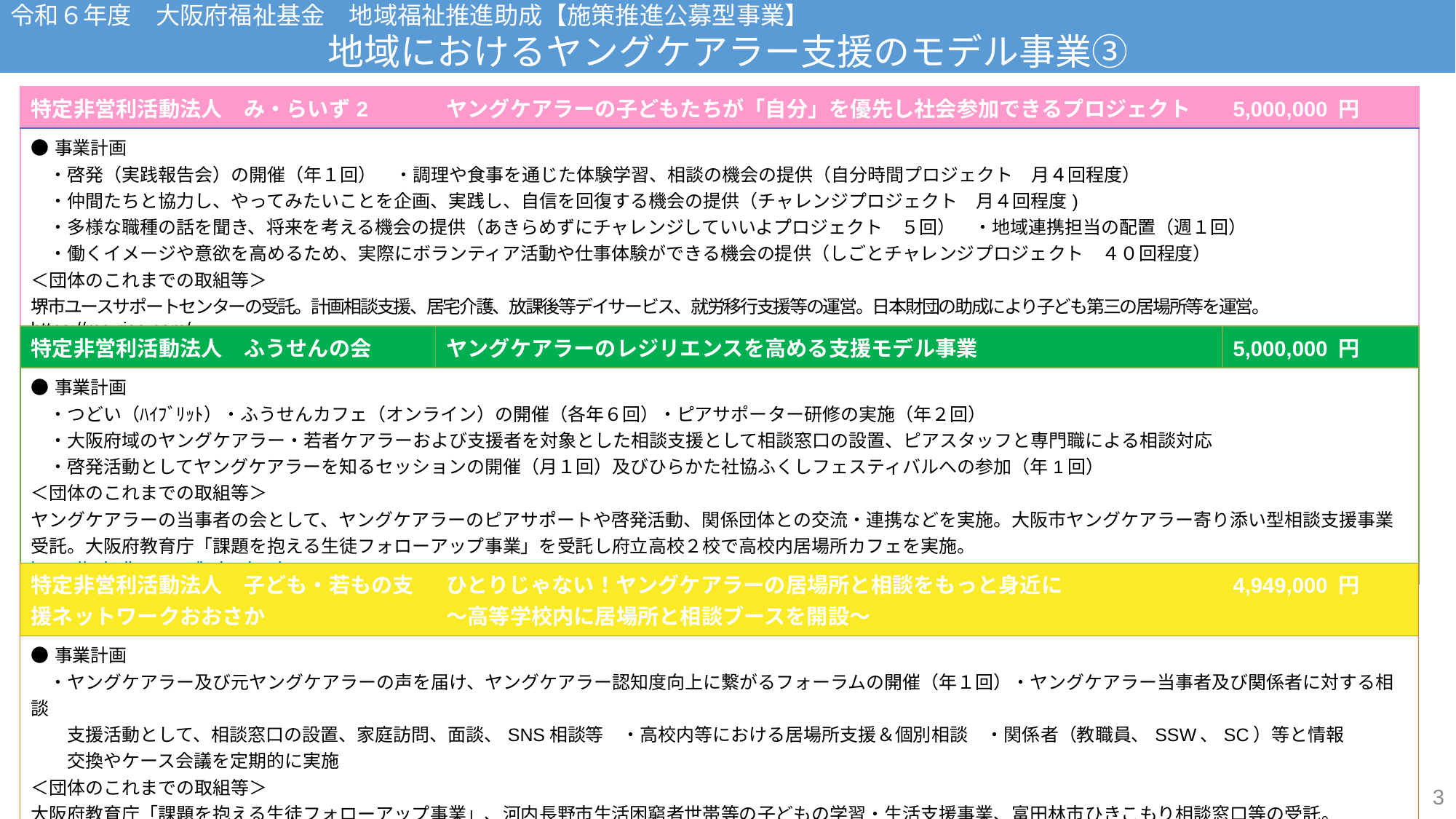

令和６年度　大阪府福祉基金　地域福祉推進助成【施策推進公募型事業】
地域におけるヤングケアラー支援のモデル事業③
令和５年度　大阪府福祉基金　地域福祉推進助成【施策推進公募型事業】
地域におけるヤングケアラー支援のモデル事業③
| 特定非営利活動法人　み・らいず2 | ヤングケアラーの子どもたちが「自分」を優先し社会参加できるプロジェクト | 5,000,000 円 |
| --- | --- | --- |
| ●事業計画 　・啓発（実践報告会）の開催（年１回）　・調理や食事を通じた体験学習、相談の機会の提供（自分時間プロジェクト　月４回程度） 　・仲間たちと協力し、やってみたいことを企画、実践し、自信を回復する機会の提供（チャレンジプロジェクト　月４回程度) 　・多様な職種の話を聞き、将来を考える機会の提供（あきらめずにチャレンジしていいよプロジェクト　５回）　・地域連携担当の配置（週１回） 　・働くイメージや意欲を⾼めるため、実際にボランティア活動や仕事体験ができる機会の提供（しごとチャレンジプロジェクト　４０回程度） ＜団体のこれまでの取組等＞ 堺市ユースサポートセンターの受託。計画相談支援、居宅介護、放課後等デイサービス、就労移行支援等の運営。日本財団の助成により子ども第三の居場所等を運営。 https://me-rise.com/ |  |  |
| 特定非営利活動法人　ふうせんの会 | ヤングケアラーのレジリエンスを高める支援モデル事業 | 5,000,000 円 |
| --- | --- | --- |
| ●事業計画 　・つどい（ﾊｲﾌﾞﾘｯﾄ）・ふうせんカフェ（オンライン）の開催（各年６回）・ピアサポーター研修の実施（年２回） 　・大阪府域のヤングケアラー・若者ケアラーおよび支援者を対象とした相談支援として相談窓口の設置、ピアスタッフと専門職による相談対応 　・啓発活動としてヤングケアラーを知るセッションの開催（月１回）及びひらかた社協ふくしフェスティバルへの参加（年1回） ＜団体のこれまでの取組等＞ ヤングケアラーの当事者の会として、ヤングケアラーのピアサポートや啓発活動、関係団体との交流・連携などを実施。大阪市ヤングケアラー寄り添い型相談支援事業受託。大阪府教育庁「課題を抱える生徒フォローアップ事業」を受託し府立高校２校で高校内居場所カフェを実施。 https://ycballoon.org/index.html |  |  |
| 特定非営利活動法人　子ども・若もの支援ネットワークおおさか | ひとりじゃない！ヤングケアラーの居場所と相談をもっと身近に ～高等学校内に居場所と相談ブースを開設～ | 4,949,000 円 |
| --- | --- | --- |
| ●事業計画 　・ヤングケアラー及び元ヤングケアラーの声を届け、ヤングケアラー認知度向上に繋がるフォーラムの開催（年１回）・ヤングケアラー当事者及び関係者に対する相談　　 　　支援活動として、相談窓口の設置、家庭訪問、面談、SNS相談等　・高校内等における居場所支援＆個別相談　・関係者（教職員、SSW、SC）等と情報　 　　交換やケース会議を定期的に実施 ＜団体のこれまでの取組等＞ 大阪府教育庁「課題を抱える生徒フォローアップ事業」、河内長野市生活困窮者世帯等の子どもの学習・生活支援事業、富田林市ひきこもり相談窓口等の受託。 https://nw-osaka.com/ |  |  |
3